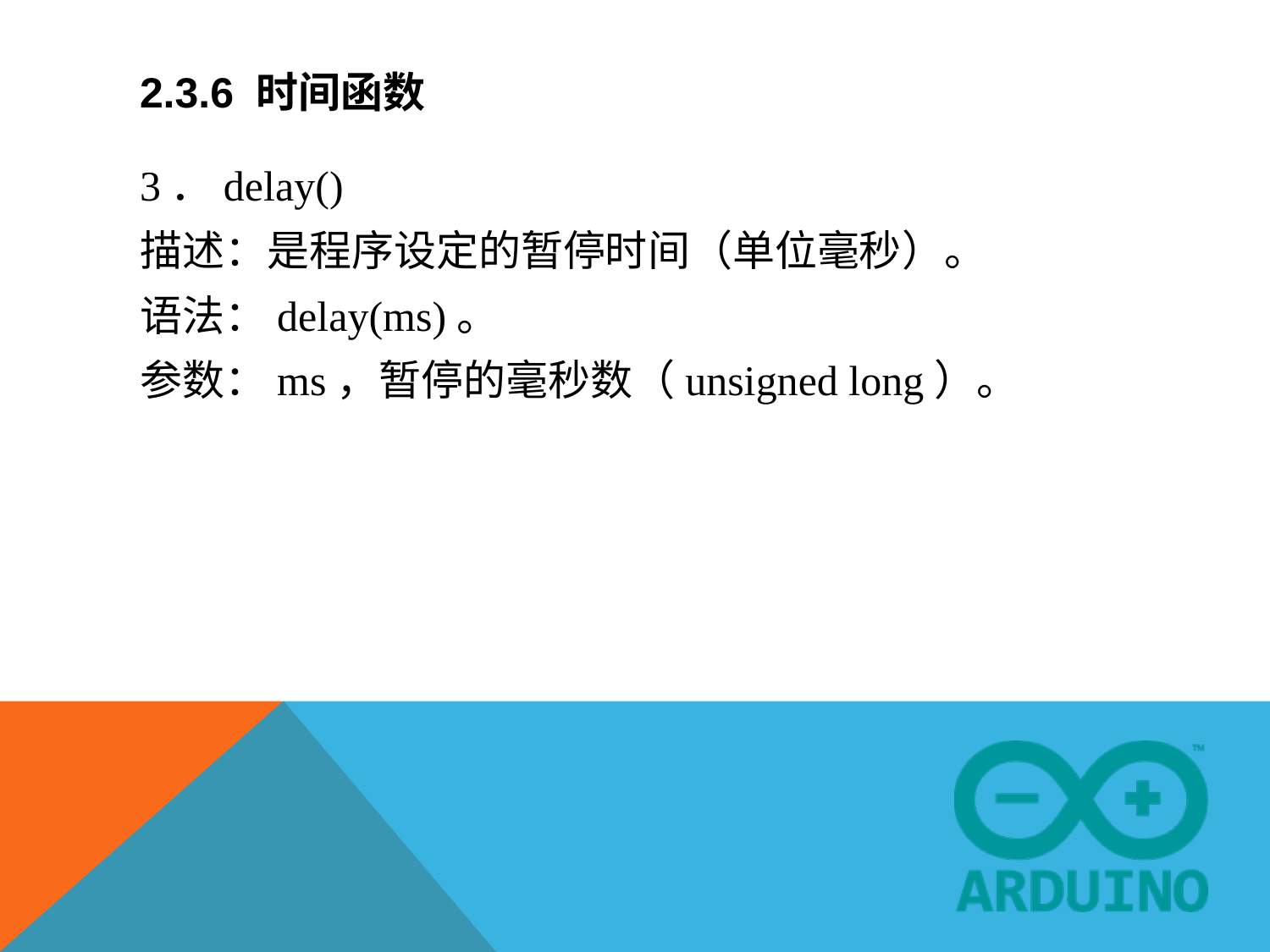

# 2.3.6 时间函数
3．delay()
描述：是程序设定的暂停时间（单位毫秒）。
语法：delay(ms)。
参数：ms，暂停的毫秒数（unsigned long）。